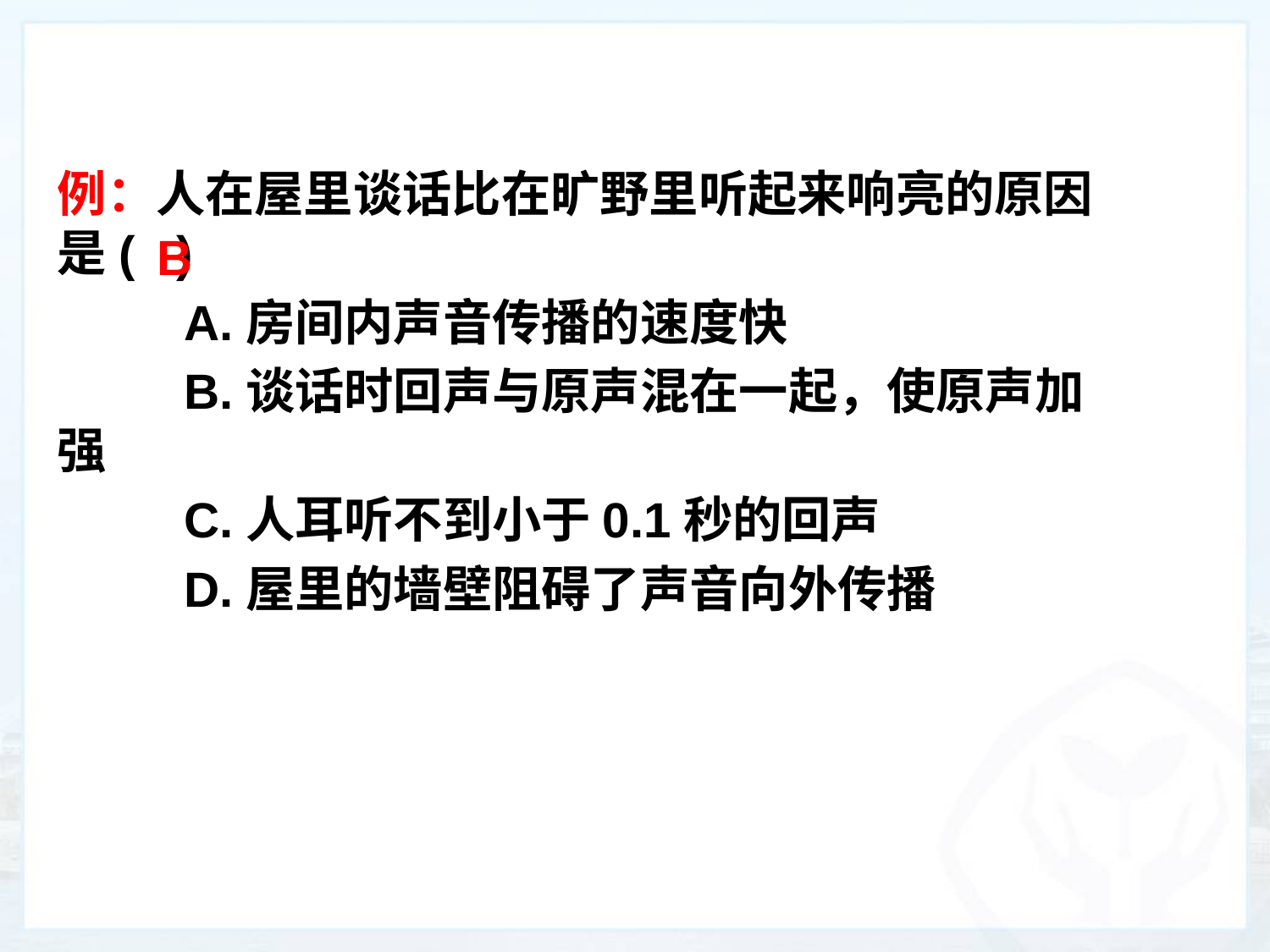

例：人在屋里谈话比在旷野里听起来响亮的原因是(   )
	A.房间内声音传播的速度快
	B.谈话时回声与原声混在一起，使原声加强
	C.人耳听不到小于0.1秒的回声
	D.屋里的墙壁阻碍了声音向外传播
B